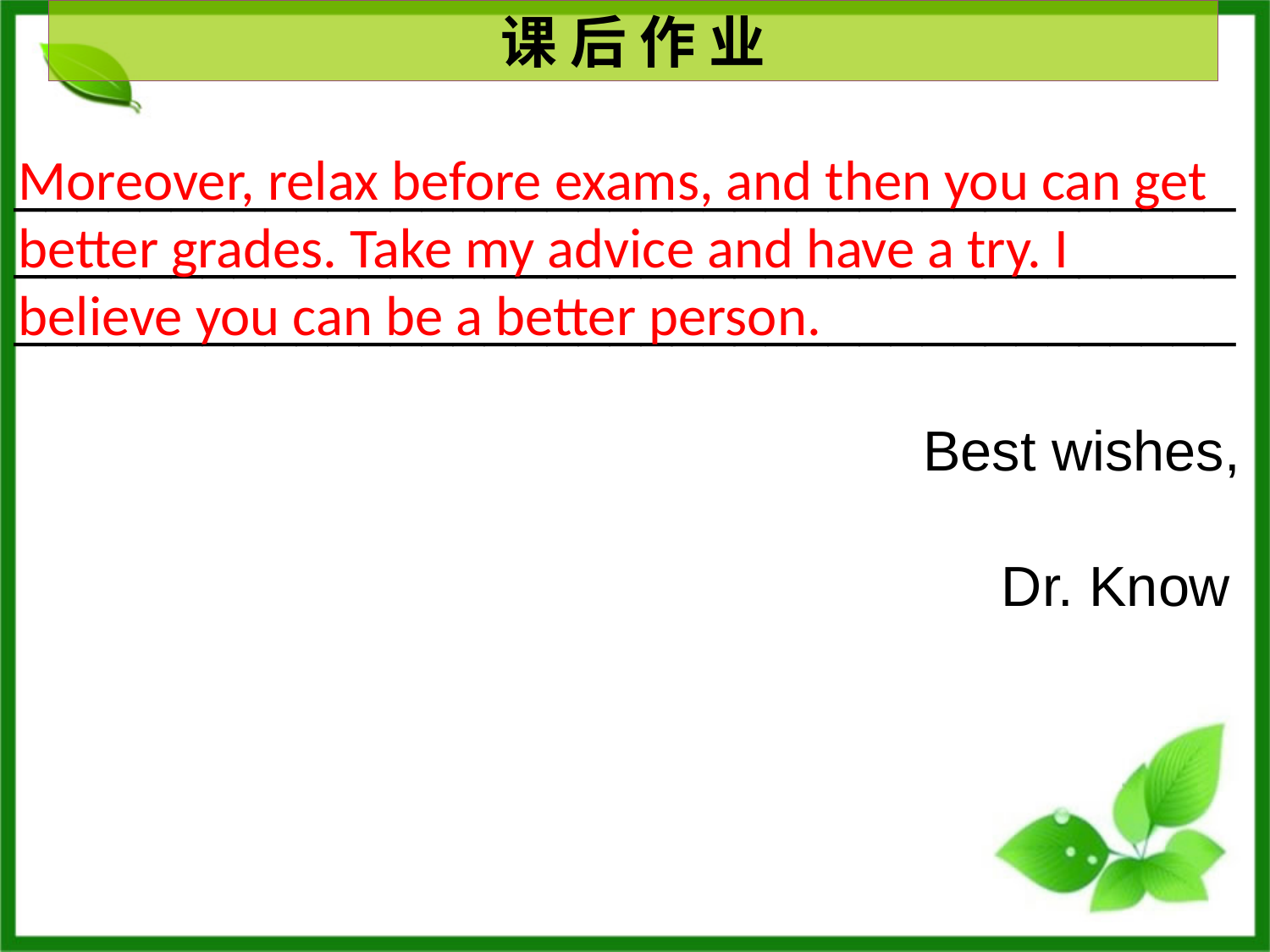

课 后 作 业
Moreover, relax before exams, and then you can get better grades. Take my advice and have a try. I believe you can be a better person.
_____________________________________________________________________________________________________________________
                                                          Best wishes,
                                                               Dr. Know